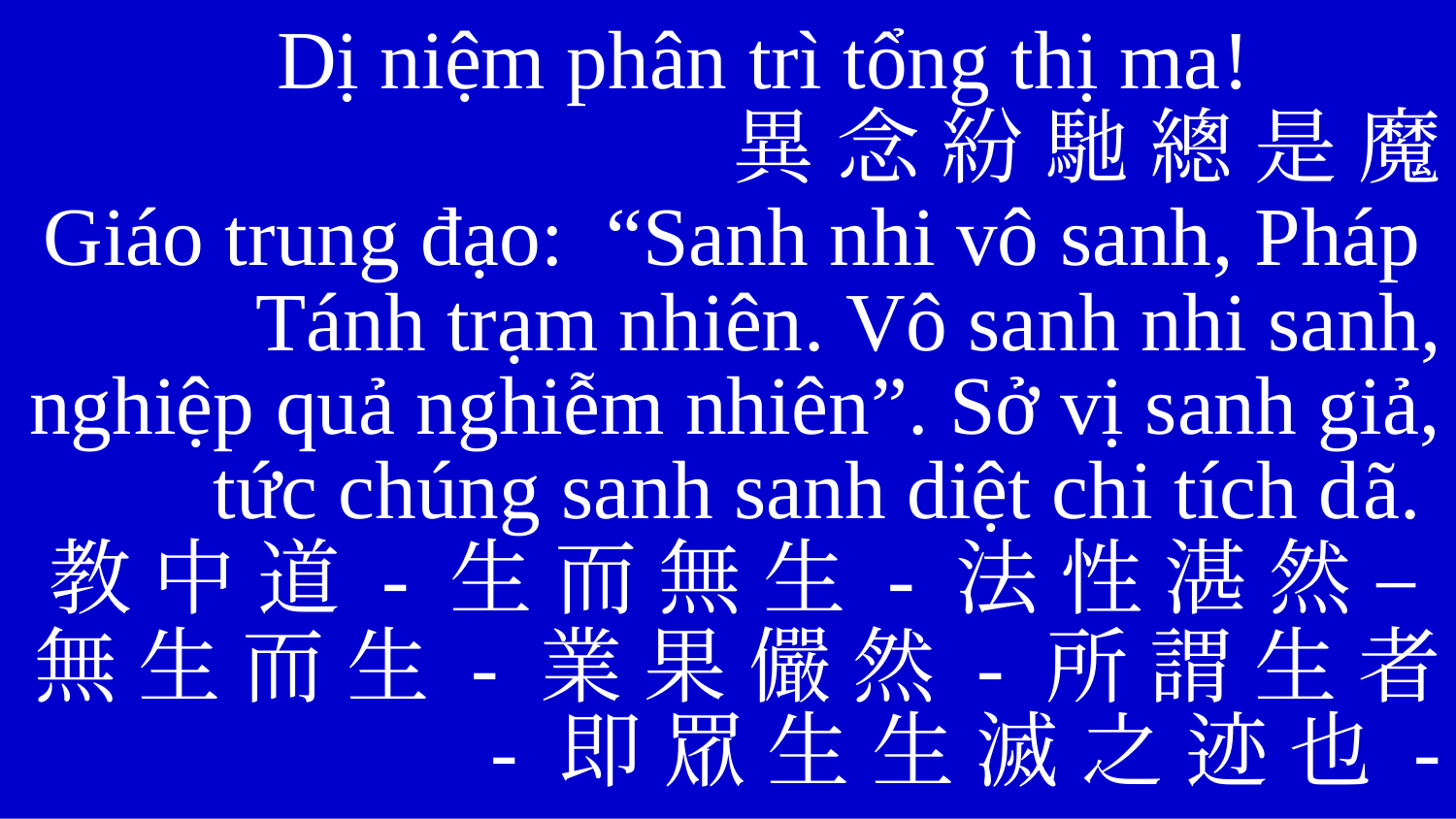

Dị niệm phân trì tổng thị ma!
	異 念 紛 馳 總 是 魔
Giáo trung đạo:  “Sanh nhi vô sanh, Pháp  Tánh trạm nhiên. Vô sanh nhi sanh, nghiệp quả nghiễm nhiên”. Sở vị sanh giả, tức chúng sanh sanh diệt chi tích dã.
教 中 道 - 生 而 無 生 - 法 性 湛 然 –
無 生 而 生 - 業 果 儼 然 - 所 謂 生 者 - 即 眾 生 生 滅 之 迹 也 -